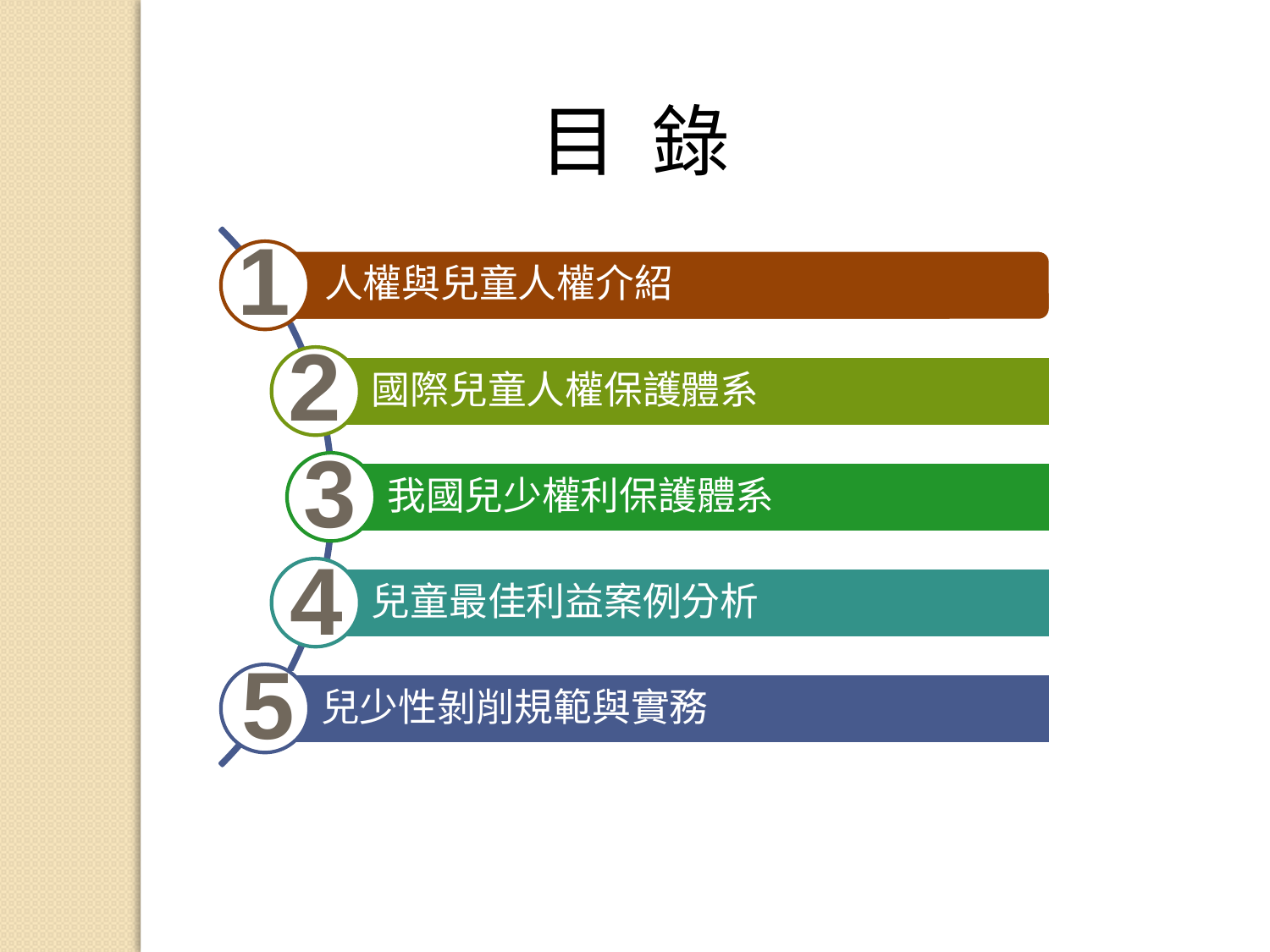

目  錄
1
人權與兒童人權介紹
國際兒童人權保護體系
我國兒少權利保護體系
兒童最佳利益案例分析
兒少性剝削規範與實務
2
3
4
5